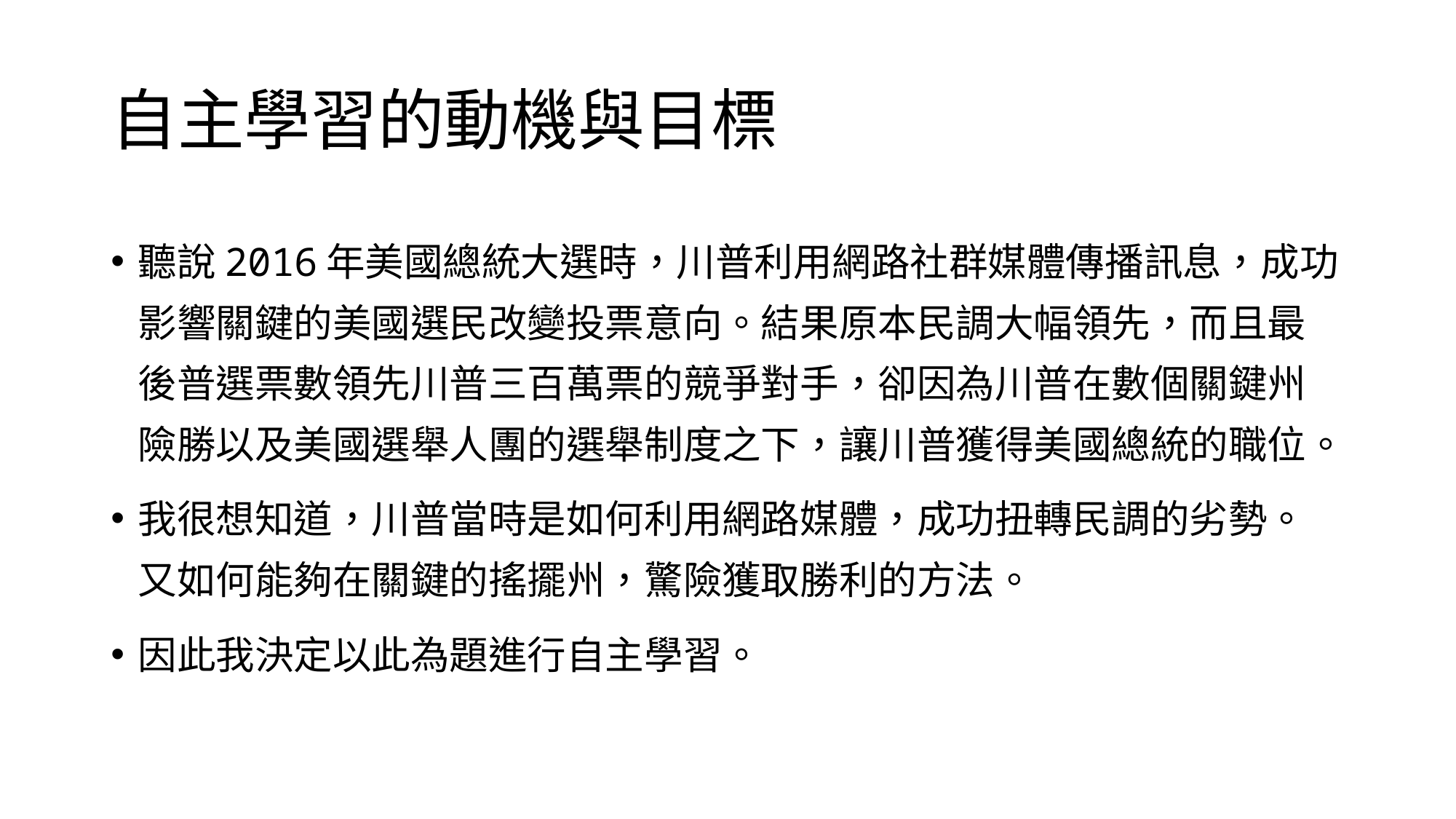

# 自主學習的動機與目標
聽說2016年美國總統大選時，川普利用網路社群媒體傳播訊息，成功影響關鍵的美國選民改變投票意向。結果原本民調大幅領先，而且最後普選票數領先川普三百萬票的競爭對手，卻因為川普在數個關鍵州險勝以及美國選舉人團的選舉制度之下，讓川普獲得美國總統的職位。
我很想知道，川普當時是如何利用網路媒體，成功扭轉民調的劣勢。又如何能夠在關鍵的搖擺州，驚險獲取勝利的方法。
因此我決定以此為題進行自主學習。